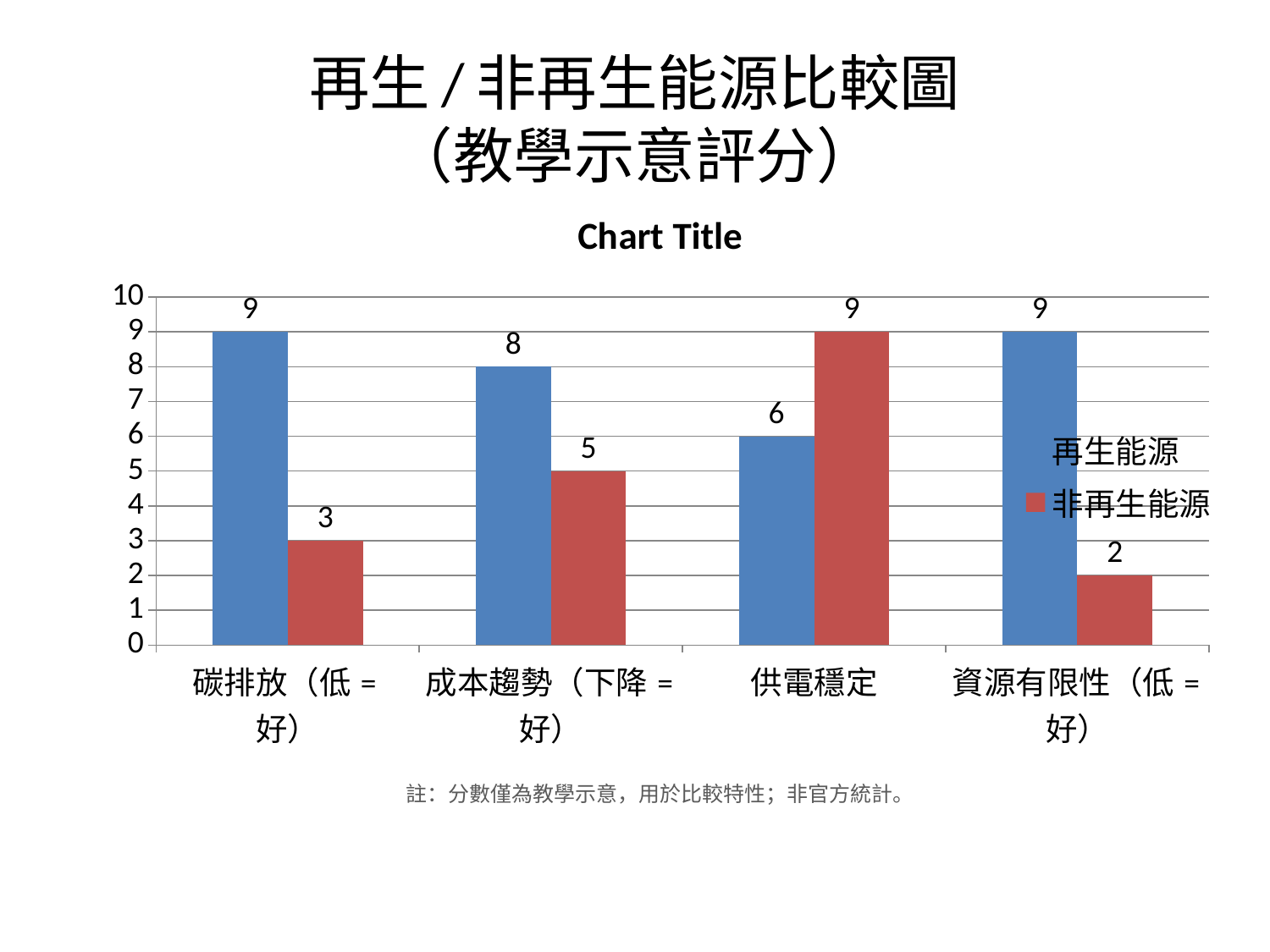

# 再生/非再生能源比較圖 （教學示意評分）

### Chart:

| Category | 再生能源 | 非再生能源 |
|---|---|---|
| 碳排放（低=好） | 9.0 | 3.0 |
| 成本趨勢（下降=好） | 8.0 | 5.0 |
| 供電穩定 | 6.0 | 9.0 |
| 資源有限性（低=好） | 9.0 | 2.0 |
註：分數僅為教學示意，用於比較特性；非官方統計。